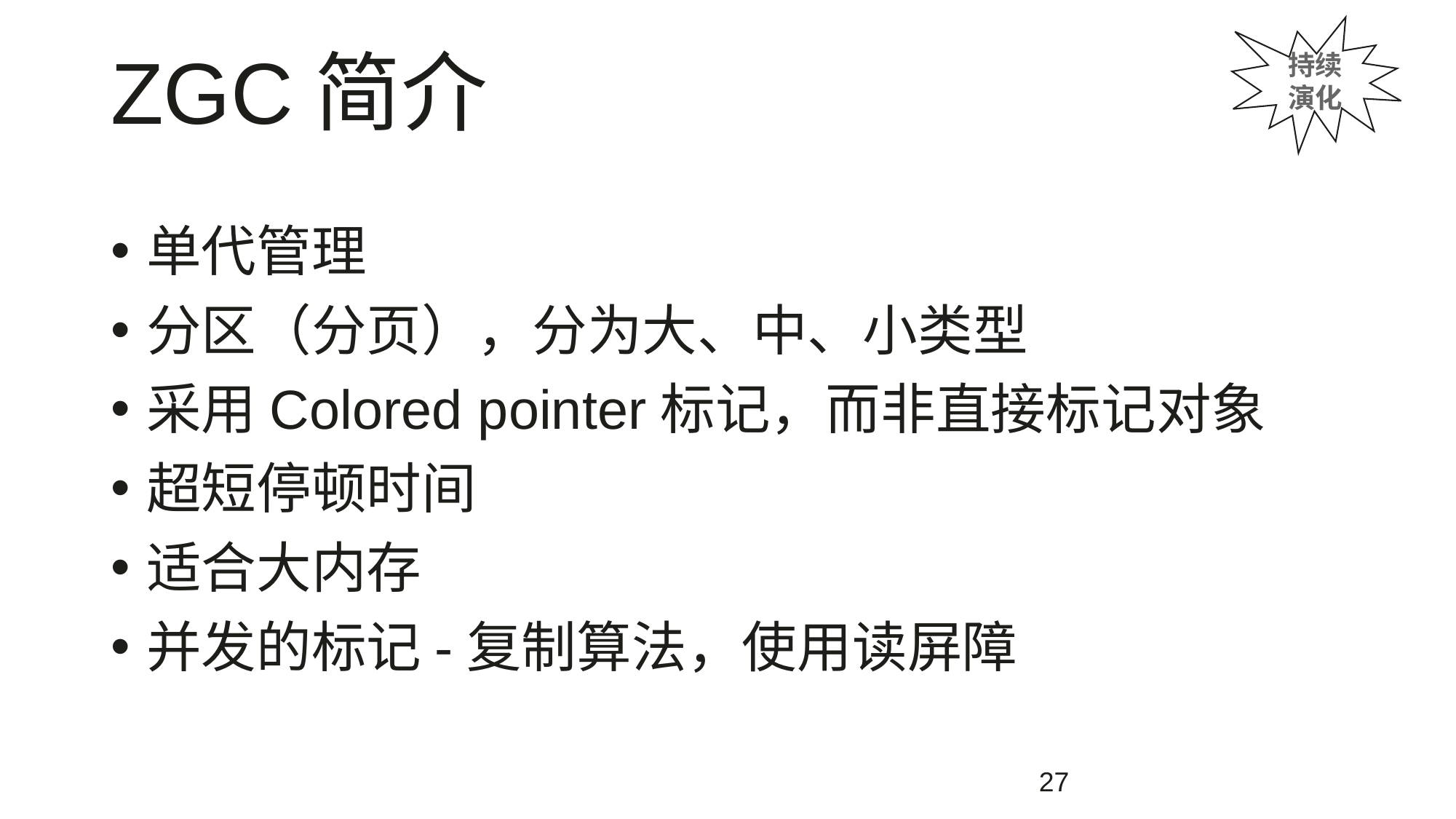

持续演化
# ZGC简介
单代管理
分区（分页），分为大、中、小类型
采用Colored pointer标记，而非直接标记对象
超短停顿时间
适合大内存
并发的标记-复制算法，使用读屏障
27